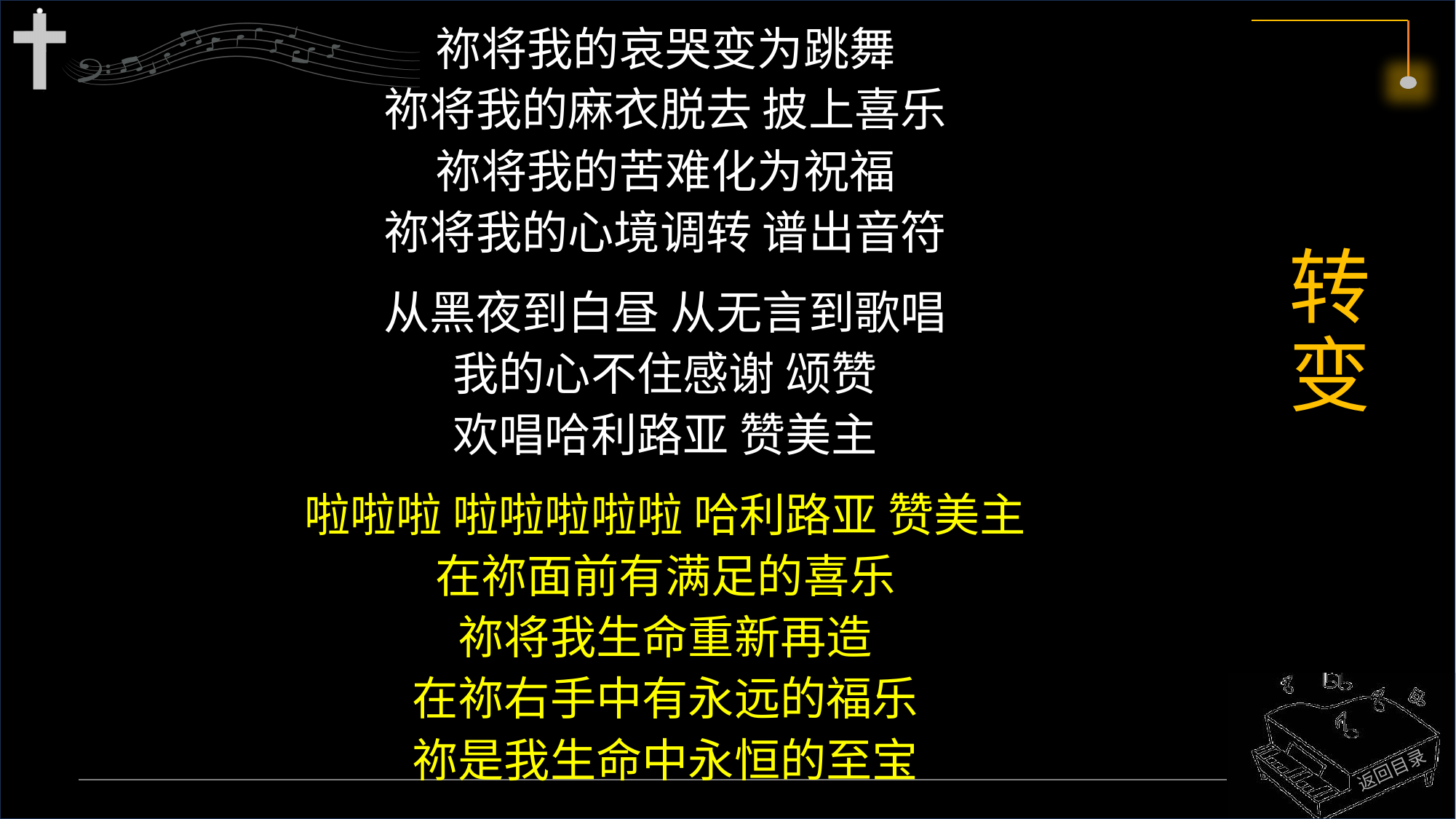

祢将我的哀哭变为跳舞
祢将我的麻衣脱去 披上喜乐
祢将我的苦难化为祝福
祢将我的心境调转 谱出音符

从黑夜到白昼 从无言到歌唱
我的心不住感谢 颂赞
欢唱哈利路亚 赞美主

啦啦啦 啦啦啦啦啦 哈利路亚 赞美主
在祢面前有满足的喜乐
祢将我生命重新再造
在祢右手中有永远的福乐
祢是我生命中永恒的至宝
# 转变